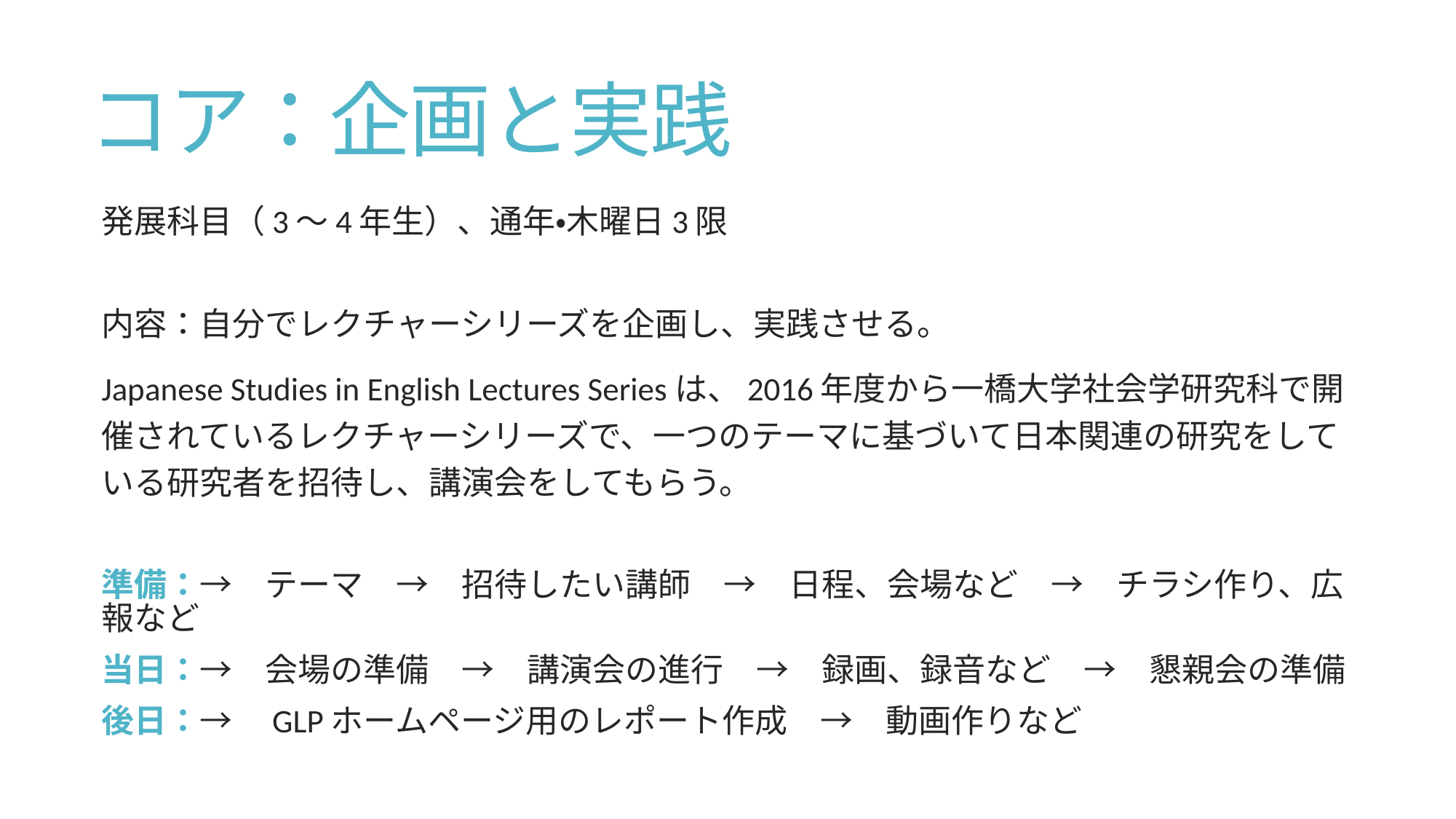

# コア：企画と実践
発展科目（3～4年生）、通年・木曜日3限

内容：自分でレクチャーシリーズを企画し、実践させる。
Japanese Studies in English Lectures Seriesは、2016年度から一橋大学社会学研究科で開催されているレクチャーシリーズで、一つのテーマに基づいて日本関連の研究をしている研究者を招待し、講演会をしてもらう。

準備：→　テーマ　→　招待したい講師　→　日程、会場など　→　チラシ作り、広報など
当日：→　会場の準備　→　講演会の進行　→　録画、録音など　→　懇親会の準備
後日：→　GLPホームページ用のレポート作成　→　動画作りなど